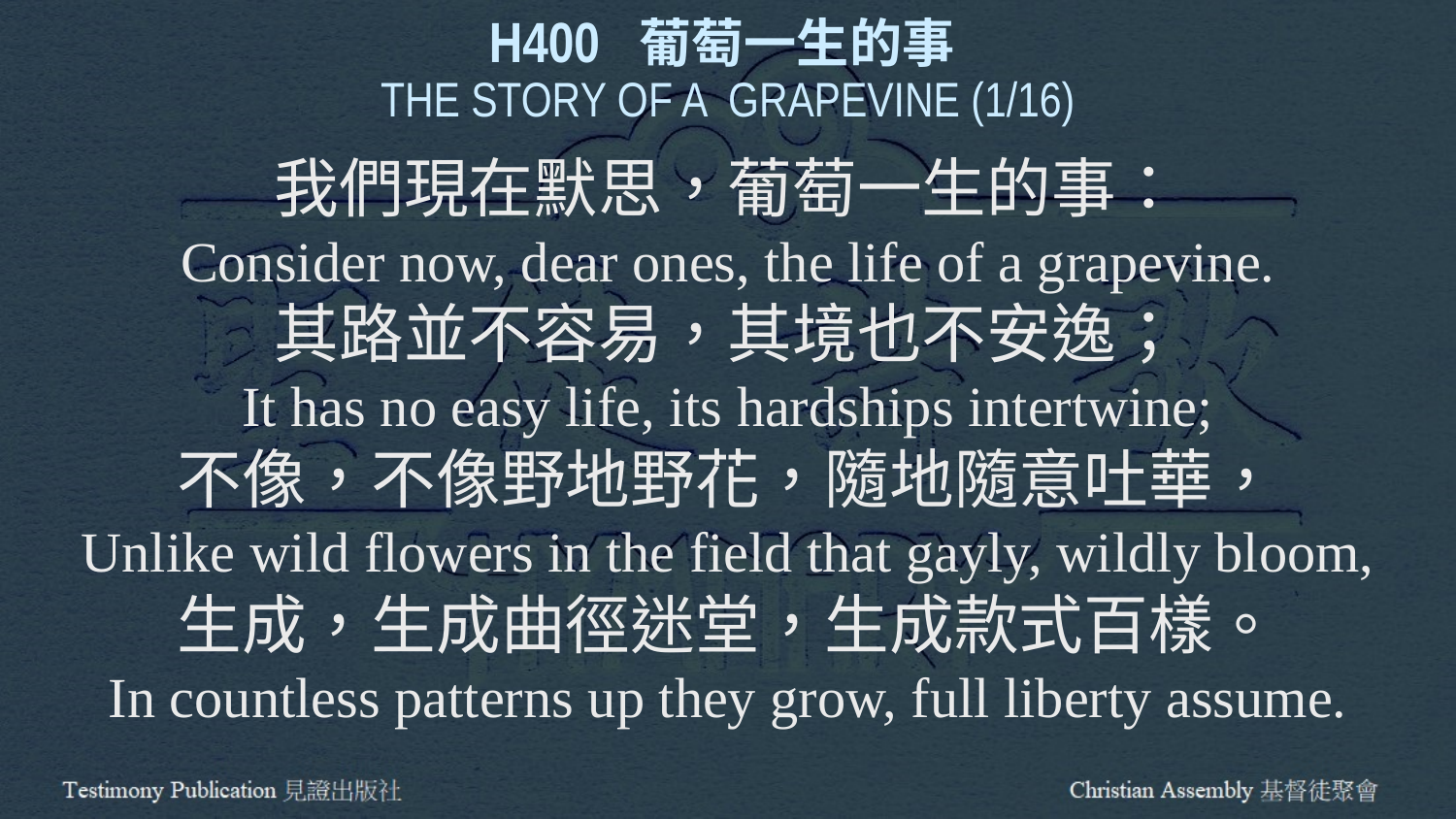

H400  葡萄一生的事
THE STORY OF A  GRAPEVINE (1/16)
我們現在默思，葡萄一生的事：
Consider now, dear ones, the life of a grapevine.
其路並不容易，其境也不安逸；
It has no easy life, its hardships intertwine;
不像，不像野地野花，隨地隨意吐華，
Unlike wild flowers in the field that gayly, wildly bloom,
生成，生成曲徑迷堂，生成款式百樣。
In countless patterns up they grow, full liberty assume.